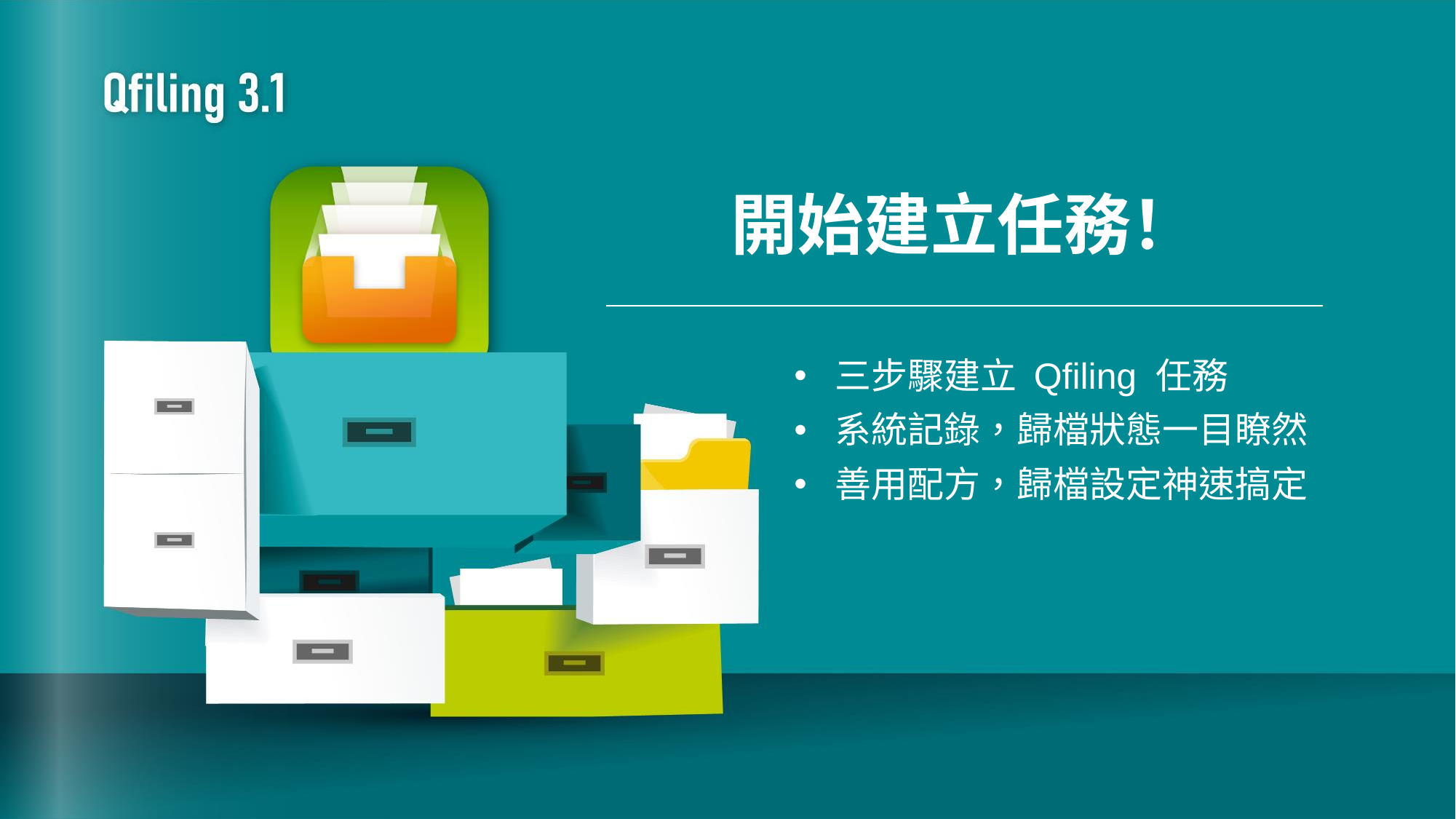

# 開始建立任務！
三步驟建立 Qfiling 任務
系統記錄，歸檔狀態一目瞭然
善用配方，歸檔設定神速搞定